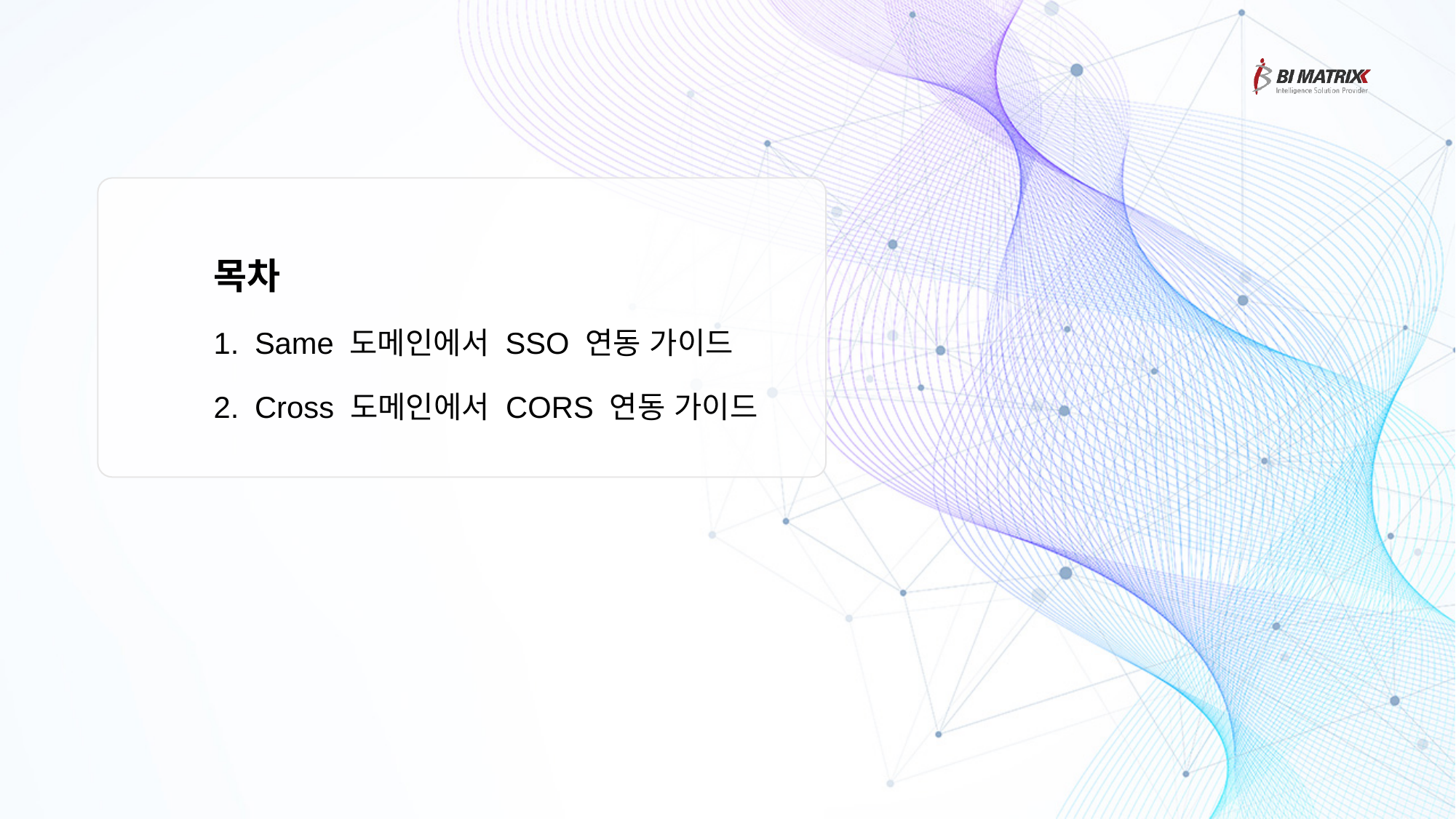

목차
Same 도메인에서 SSO 연동 가이드
Cross 도메인에서 CORS 연동 가이드